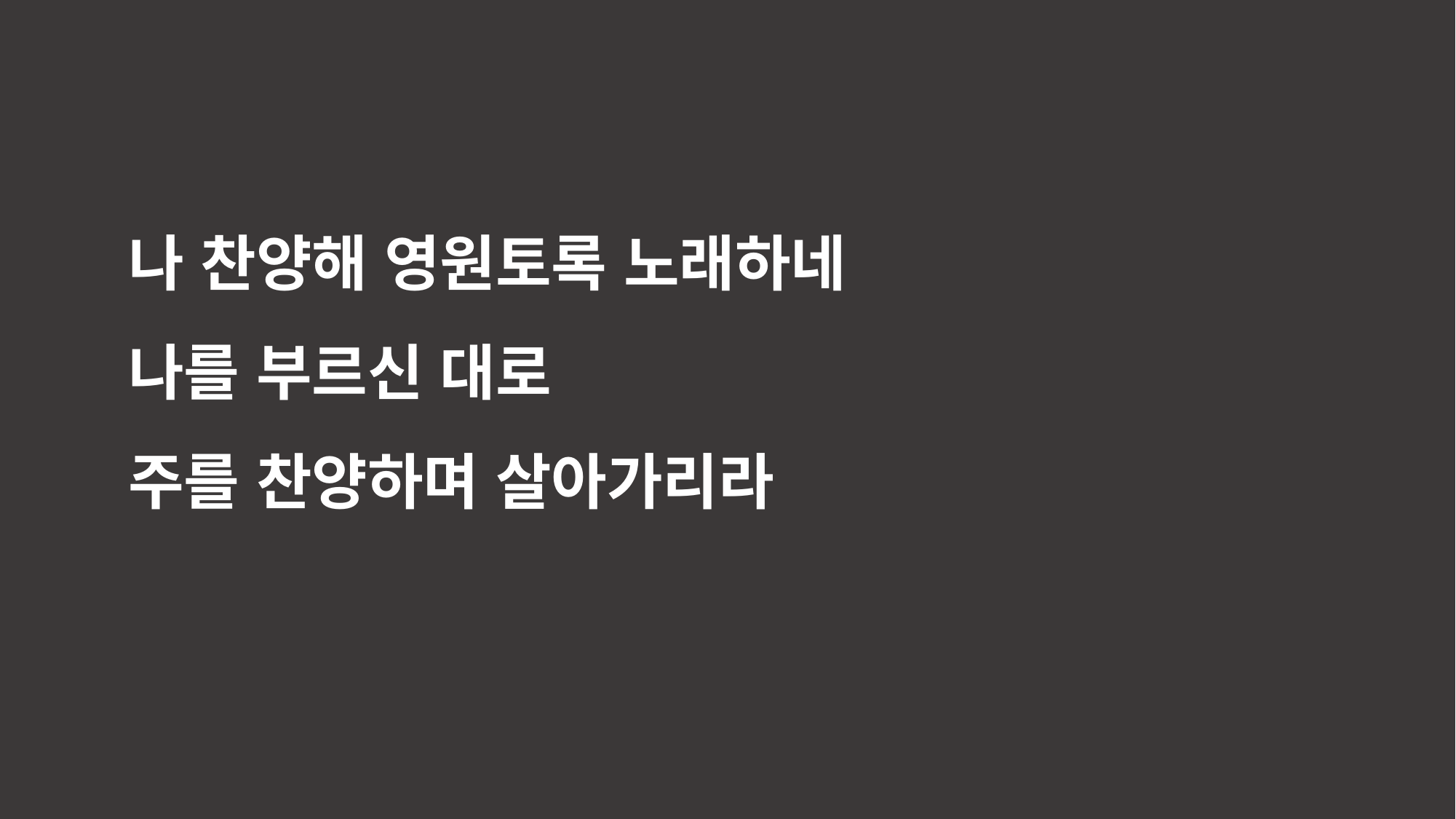

나 찬양해 영원토록 노래하네
나를 부르신 대로
주를 찬양하며 살아가리라